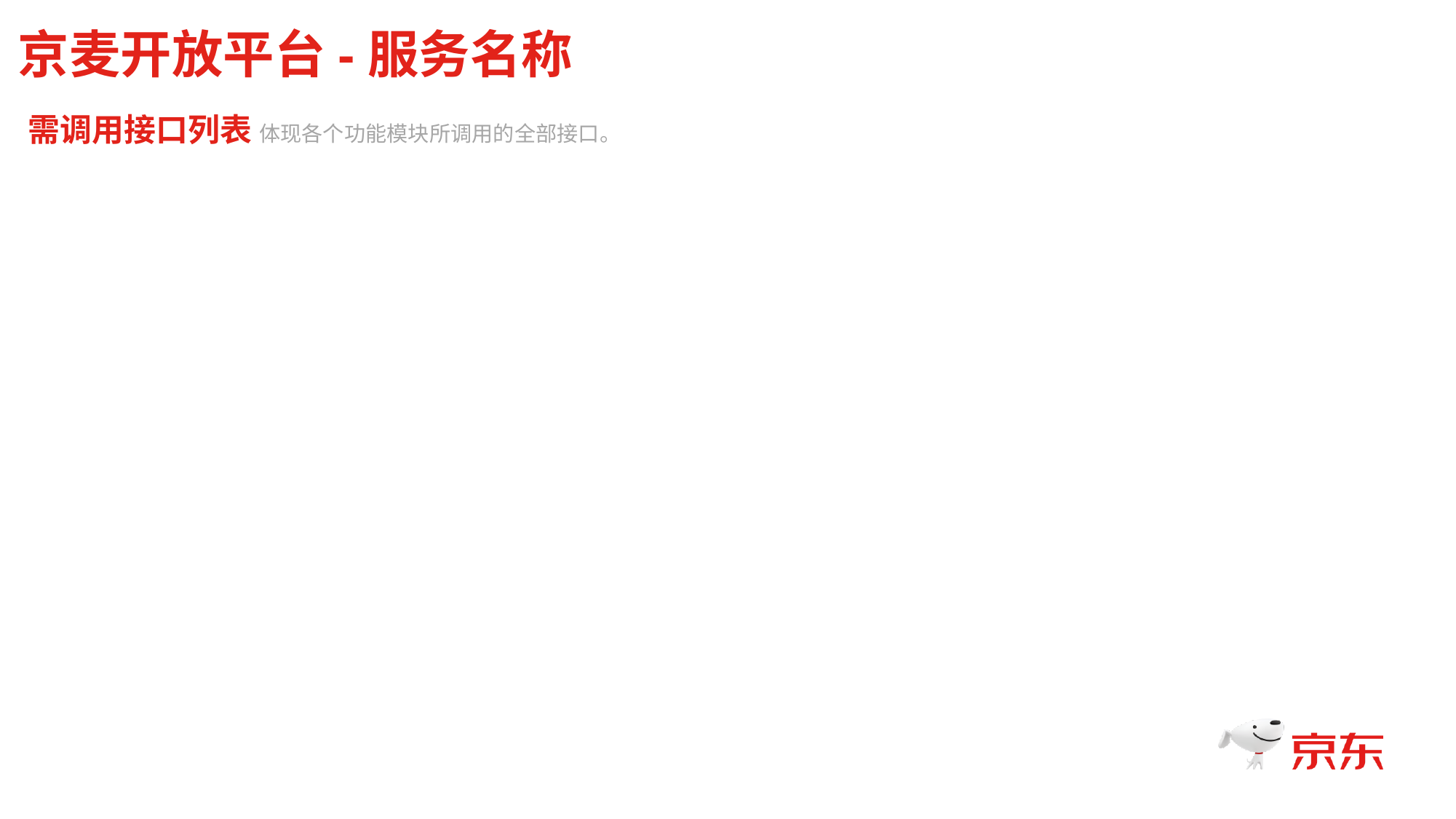

京麦开放平台-服务名称

需调用接口列表 体现各个功能模块所调用的全部接口。